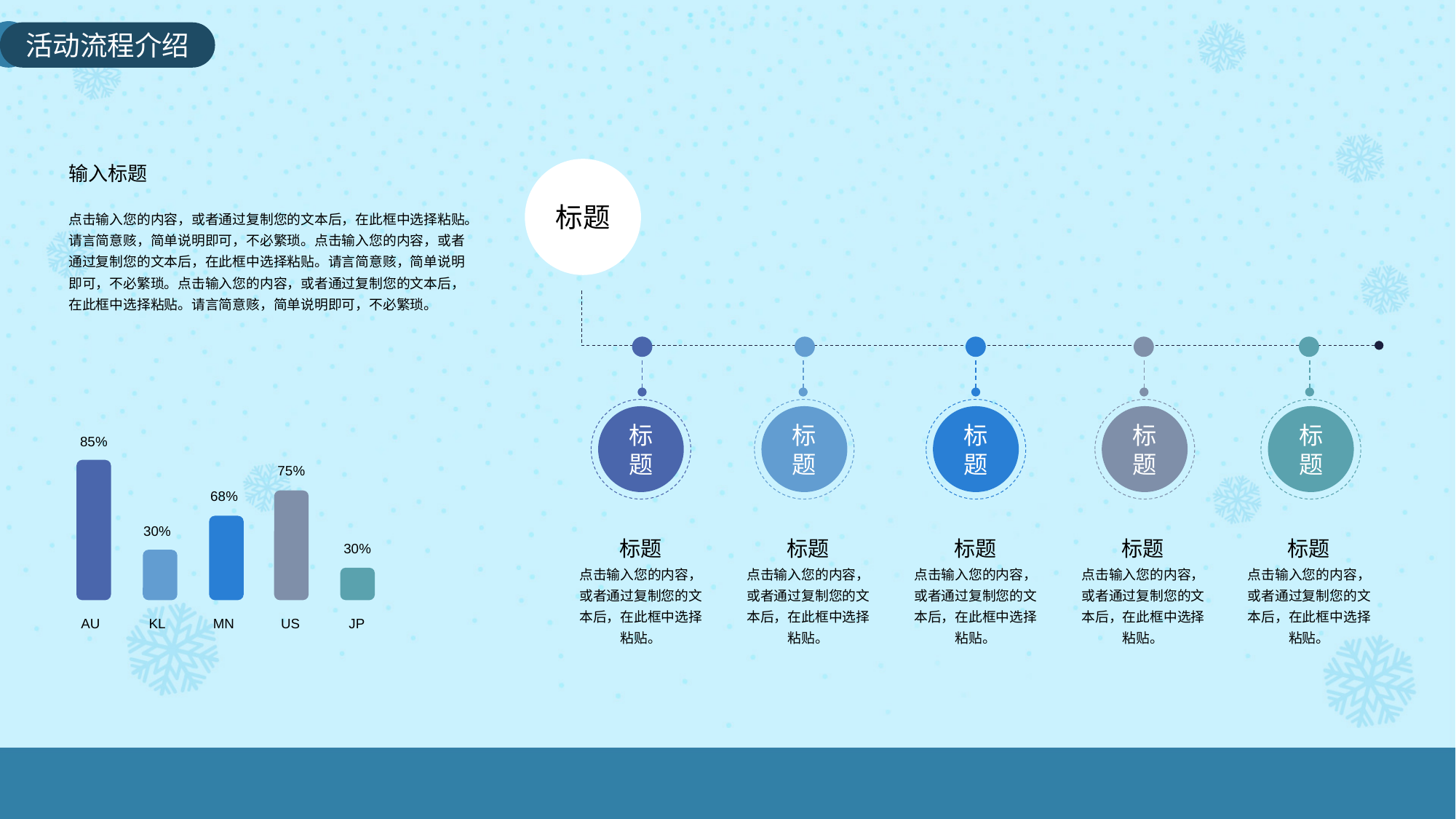

活动流程介绍
输入标题

点击输入您的内容，或者通过复制您的文本后，在此框中选择粘贴。请言简意赅，简单说明即可，不必繁琐。点击输入您的内容，或者通过复制您的文本后，在此框中选择粘贴。请言简意赅，简单说明即可，不必繁琐。点击输入您的内容，或者通过复制您的文本后，在此框中选择粘贴。请言简意赅，简单说明即可，不必繁琐。
标题

标题
标题
标题
标题
标题
85%
75%

68%

30%
标题
点击输入您的内容，或者通过复制您的文本后，在此框中选择粘贴。
标题
点击输入您的内容，或者通过复制您的文本后，在此框中选择粘贴。
标题
点击输入您的内容，或者通过复制您的文本后，在此框中选择粘贴。
标题
点击输入您的内容，或者通过复制您的文本后，在此框中选择粘贴。
标题
点击输入您的内容，或者通过复制您的文本后，在此框中选择粘贴。
30%

AU
KL
MN
US
JP